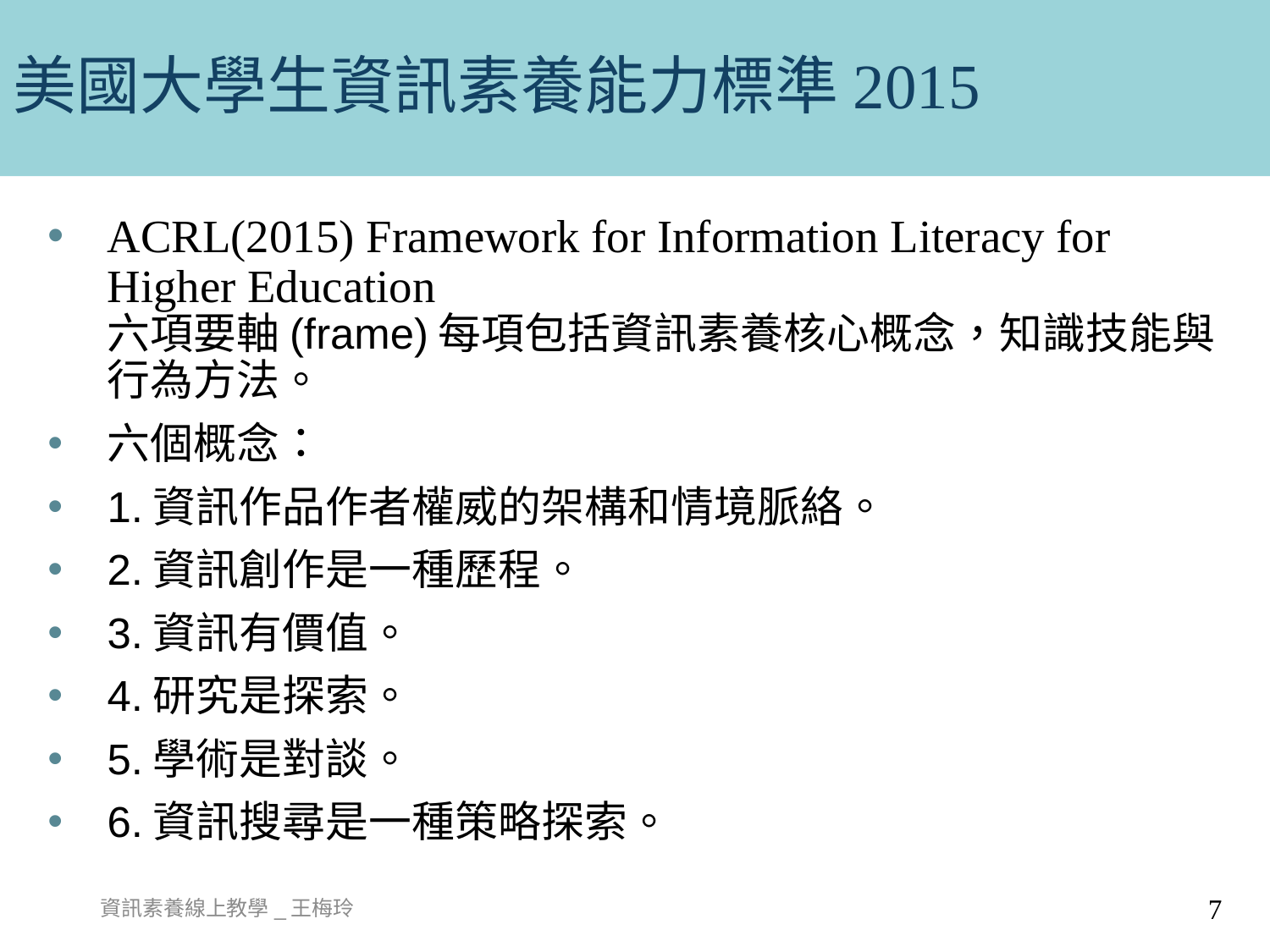

# 美國大學生資訊素養能力標準2015
ACRL(2015) Framework for Information Literacy for Higher Education
六項要軸(frame)每項包括資訊素養核心概念，知識技能與行為方法。
六個概念：
1.資訊作品作者權威的架構和情境脈絡。
2.資訊創作是一種歷程。
3.資訊有價值。
4.研究是探索。
5.學術是對談。
6.資訊搜尋是一種策略探索。
資訊素養線上教學_王梅玲
7